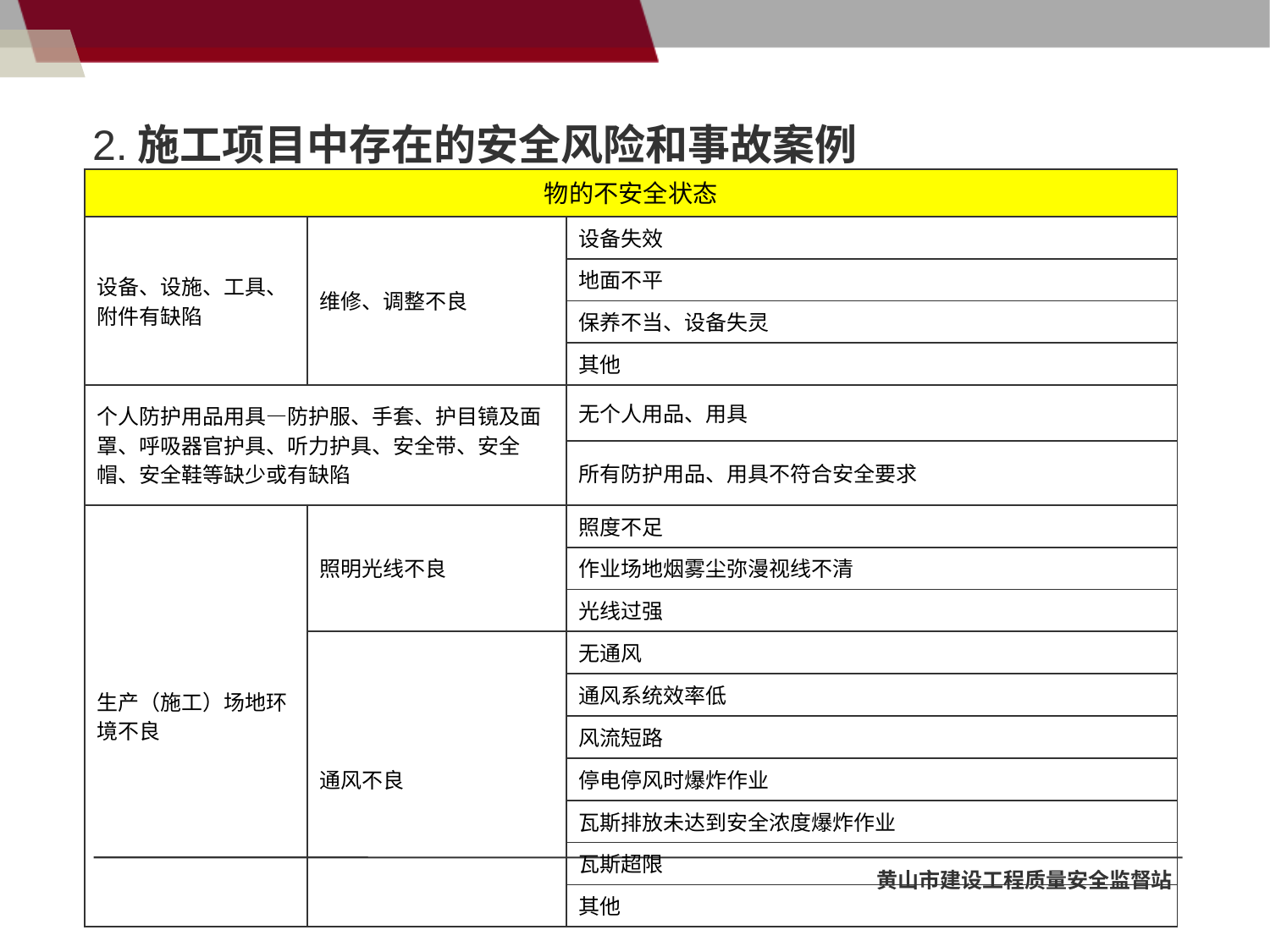

# 2.施工项目中存在的安全风险和事故案例
| 物的不安全状态 |  |  |
| --- | --- | --- |
| 设备、设施、工具、附件有缺陷 | 维修、调整不良 | 设备失效 |
|  |  | 地面不平 |
|  |  | 保养不当、设备失灵 |
|  |  | 其他 |
| 个人防护用品用具—防护服、手套、护目镜及面罩、呼吸器官护具、听力护具、安全带、安全帽、安全鞋等缺少或有缺陷 |  | 无个人用品、用具 |
|  |  | 所有防护用品、用具不符合安全要求 |
| 生产（施工）场地环境不良 | 照明光线不良 | 照度不足 |
|  |  | 作业场地烟雾尘弥漫视线不清 |
|  |  | 光线过强 |
|  | 通风不良 | 无通风 |
|  |  | 通风系统效率低 |
|  |  | 风流短路 |
|  |  | 停电停风时爆炸作业 |
|  |  | 瓦斯排放未达到安全浓度爆炸作业 |
|  |  | 瓦斯超限 |
|  |  | 其他 |